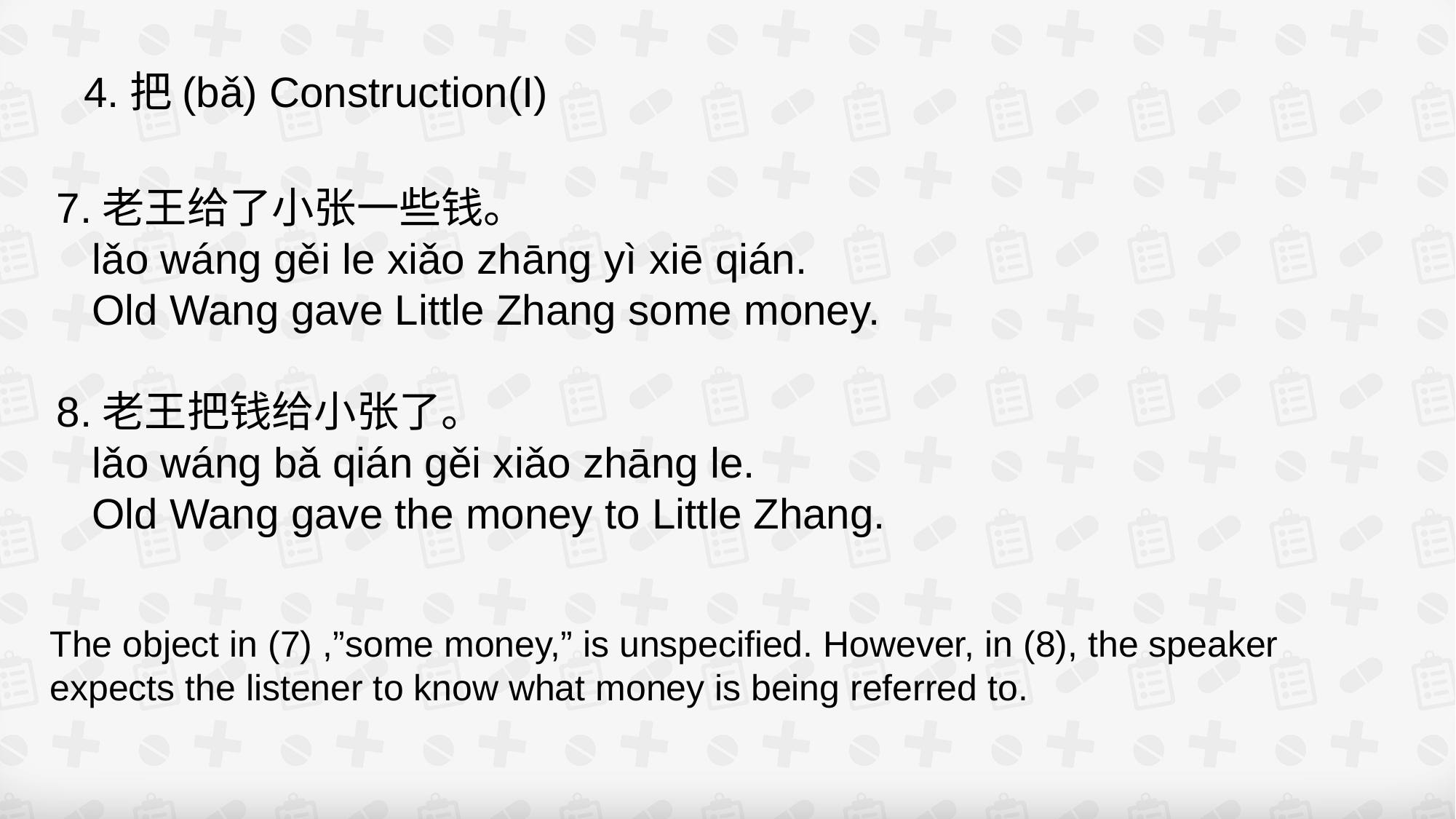

4.把(bǎ) Construction(I)
7.老王给了小张一些钱。
   lǎo wáng gěi le xiǎo zhāng yì xiē qián.
   Old Wang gave Little Zhang some money.

8.老王把钱给小张了。
   lǎo wáng bǎ qián gěi xiǎo zhāng le.
   Old Wang gave the money to Little Zhang.
The object in (7) ,”some money,” is unspecified. However, in (8), the speaker expects the listener to know what money is being referred to.